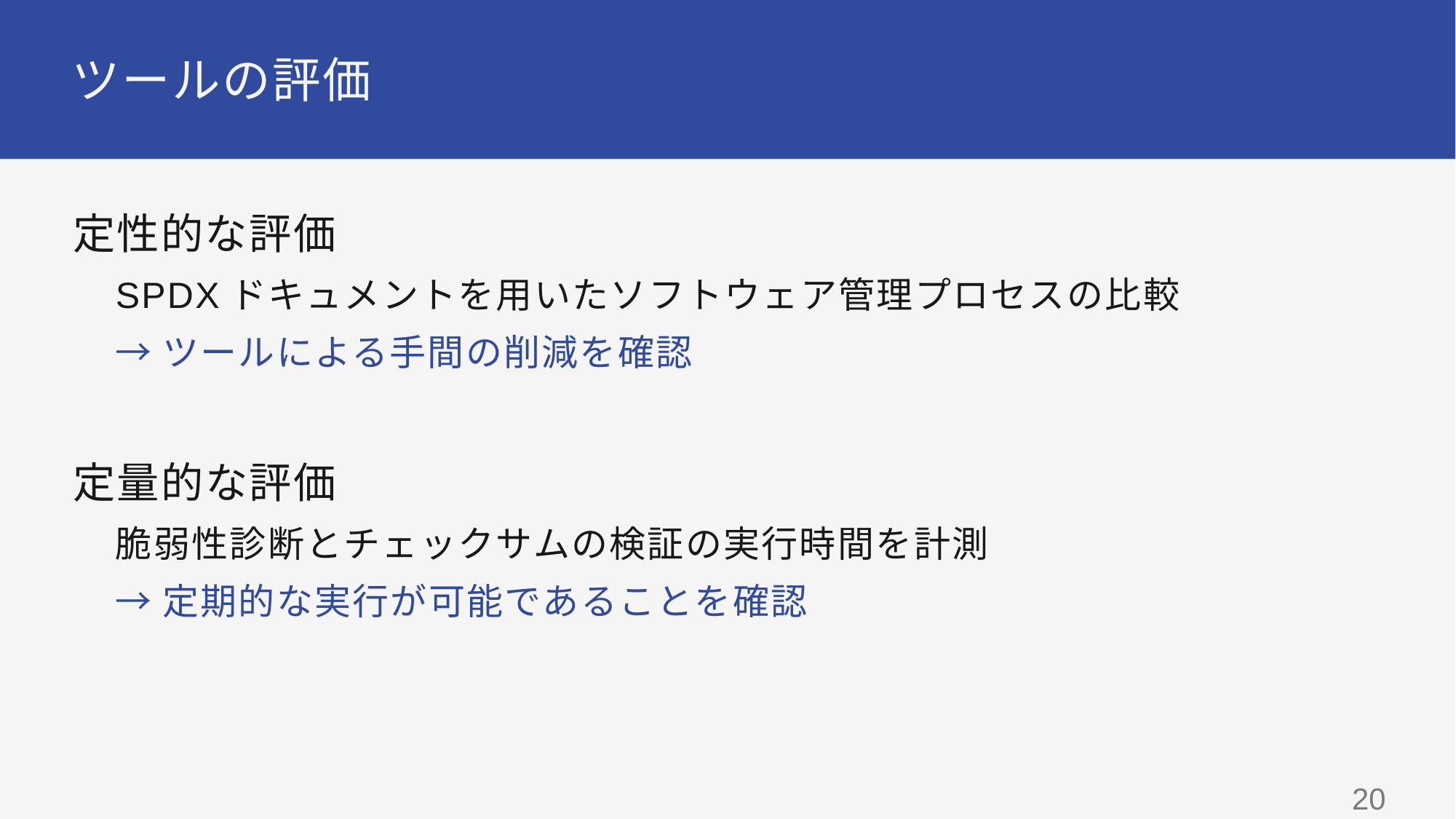

# ツールの評価
定性的な評価
SPDXドキュメントを用いたソフトウェア管理プロセスの比較
→ツールによる手間の削減を確認

定量的な評価
脆弱性診断とチェックサムの検証の実行時間を計測
→定期的な実行が可能であることを確認
20